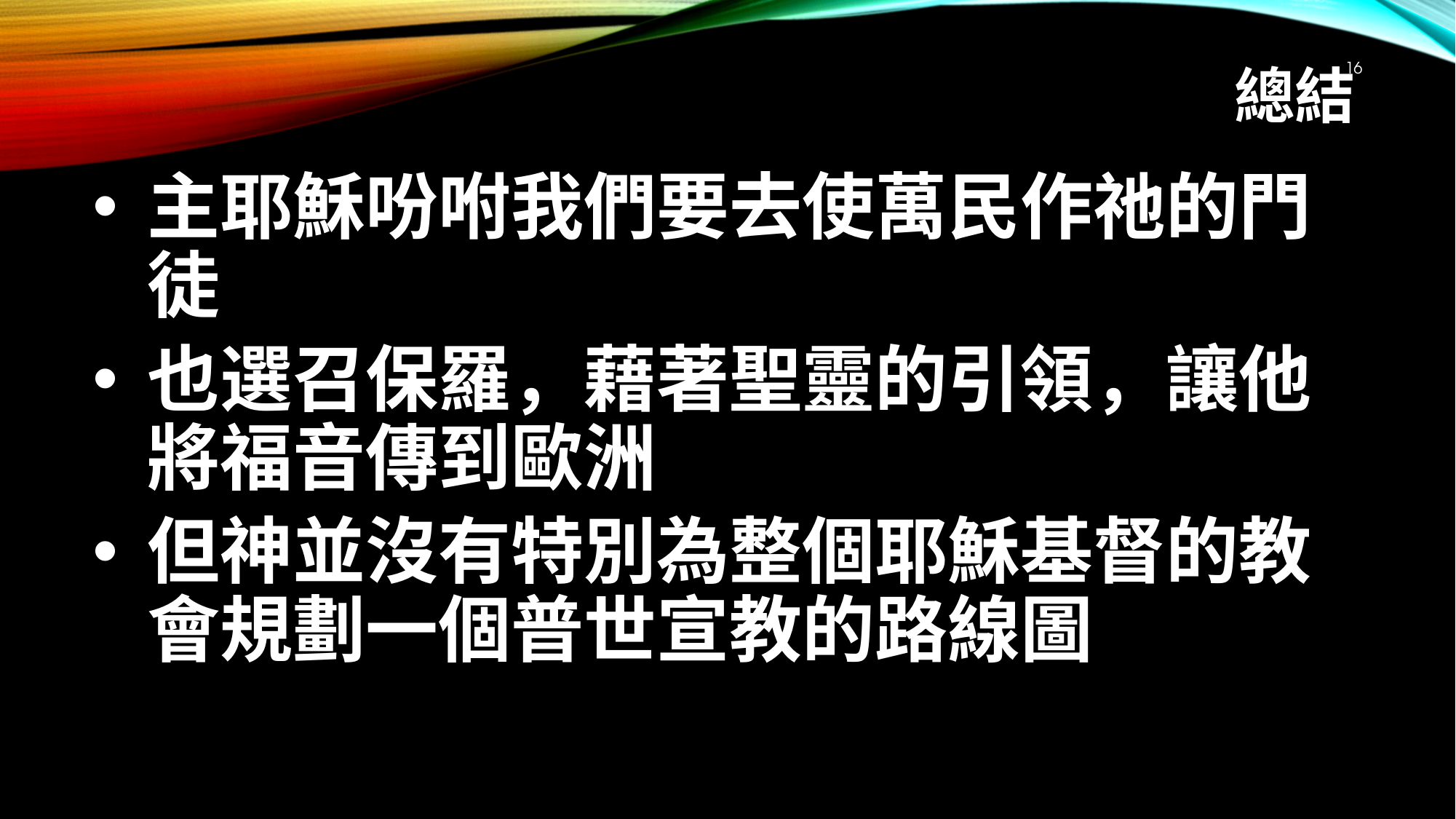

# 總結
16
主耶穌吩咐我們要去使萬民作祂的門徒
也選召保羅，藉著聖靈的引領，讓他將福音傳到歐洲
但神並沒有特別為整個耶穌基督的教會規劃一個普世宣教的路線圖